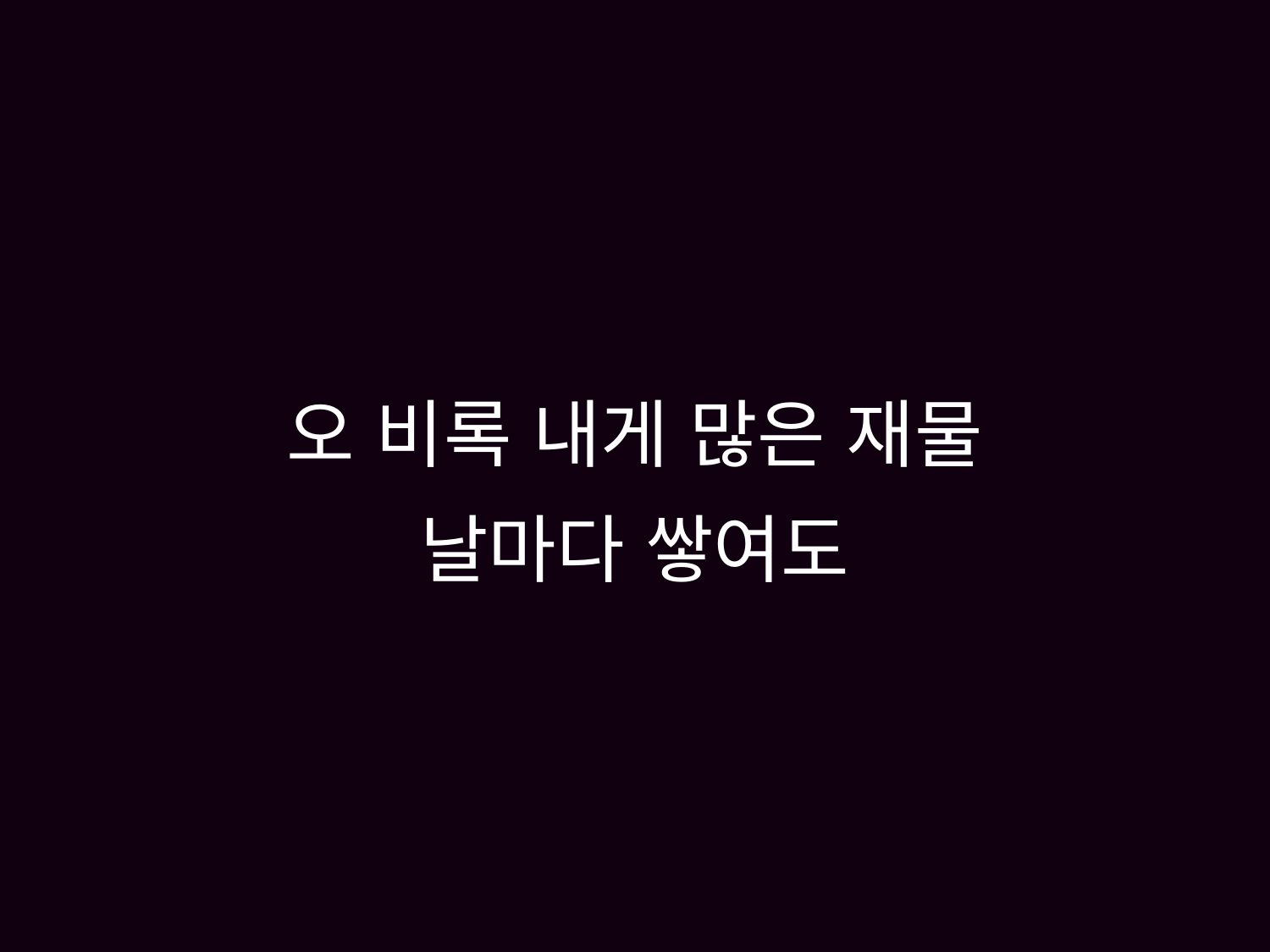

# 오 비록 내게 많은 재물 날마다 쌓여도